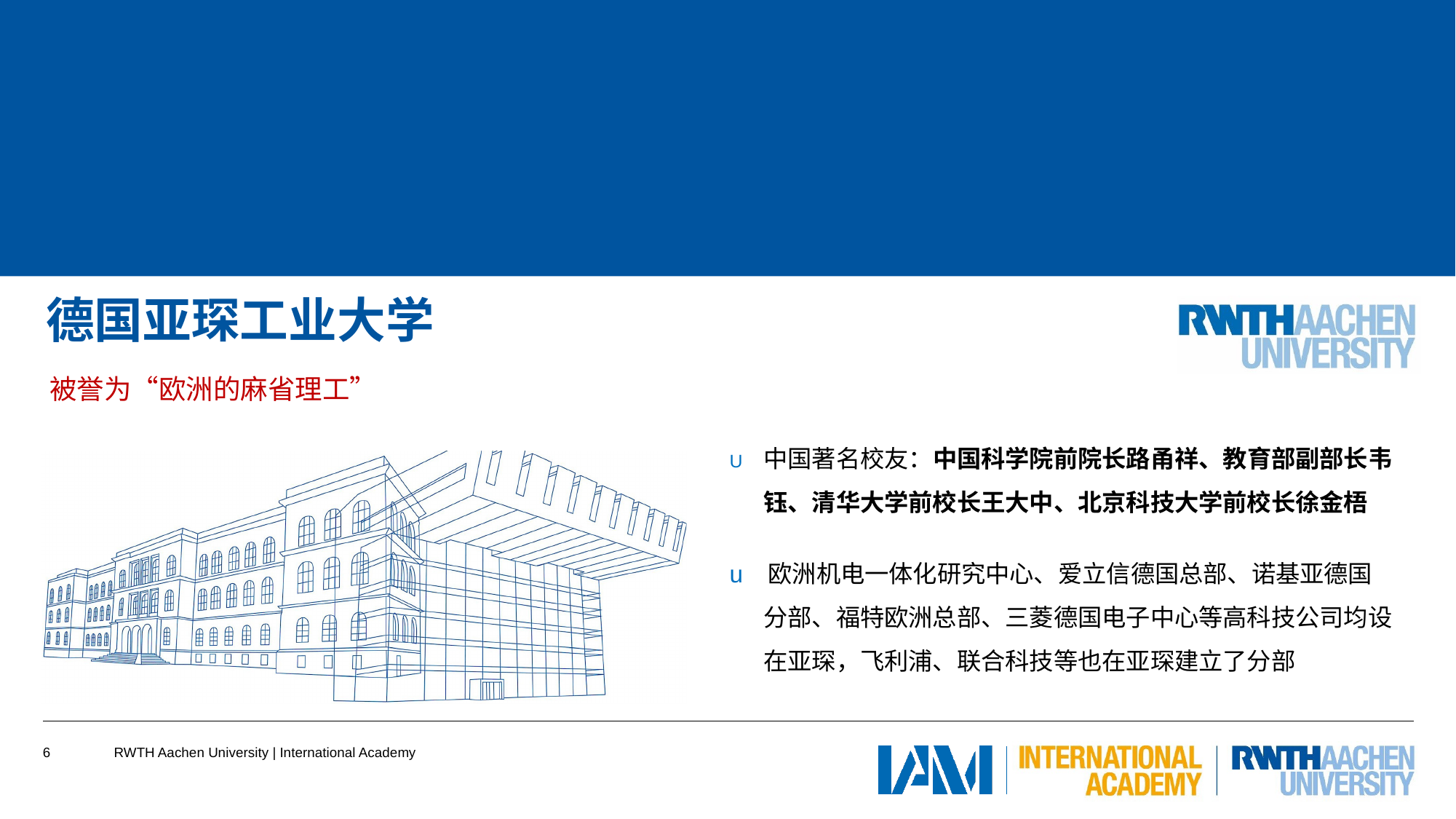

# 德国亚琛工业大学

被誉为“欧洲的麻省理工”
U 中国著名校友：中国科学院前院长路甬祥、教育部副部长韦钰、清华大学前校长王大中、北京科技大学前校长徐金梧
u 欧洲机电一体化研究中心、爱立信德国总部、诺基亚德国分部、福特欧洲总部、三菱德国电子中心等高科技公司均设在亚琛，飞利浦、联合科技等也在亚琛建立了分部